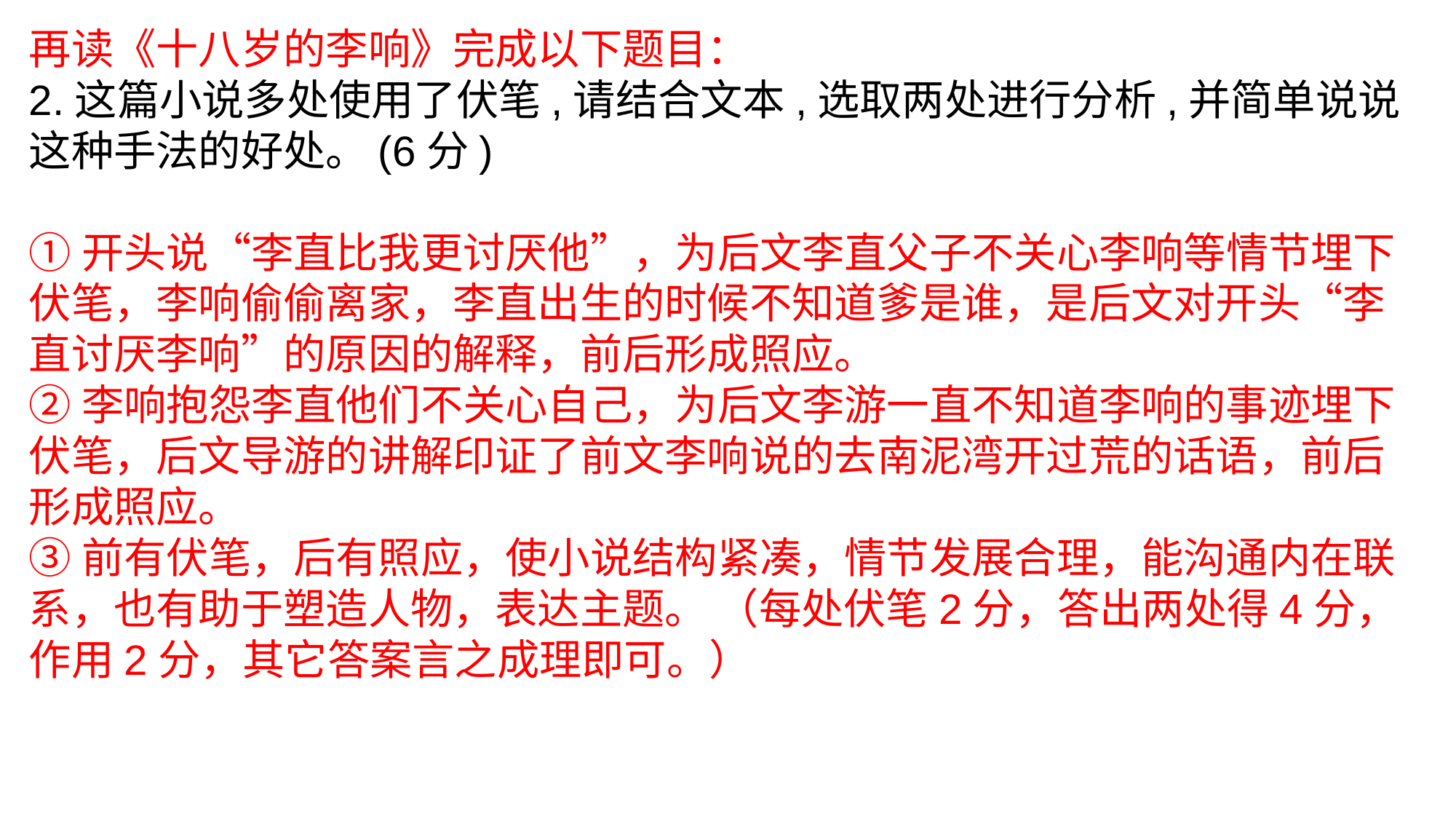

再读《十八岁的李响》完成以下题目：
2.这篇小说多处使用了伏笔,请结合文本,选取两处进行分析,并简单说说这种手法的好处。(6分)

①开头说“李直比我更讨厌他”，为后文李直父子不关心李响等情节埋下伏笔，李响偷偷离家，李直出生的时候不知道爹是谁，是后文对开头“李直讨厌李响”的原因的解释，前后形成照应。
②李响抱怨李直他们不关心自己，为后文李游一直不知道李响的事迹埋下伏笔，后文导游的讲解印证了前文李响说的去南泥湾开过荒的话语，前后形成照应。
③前有伏笔，后有照应，使小说结构紧凑，情节发展合理，能沟通内在联系，也有助于塑造人物，表达主题。 （每处伏笔2分，答出两处得4分，作用2分，其它答案言之成理即可。）